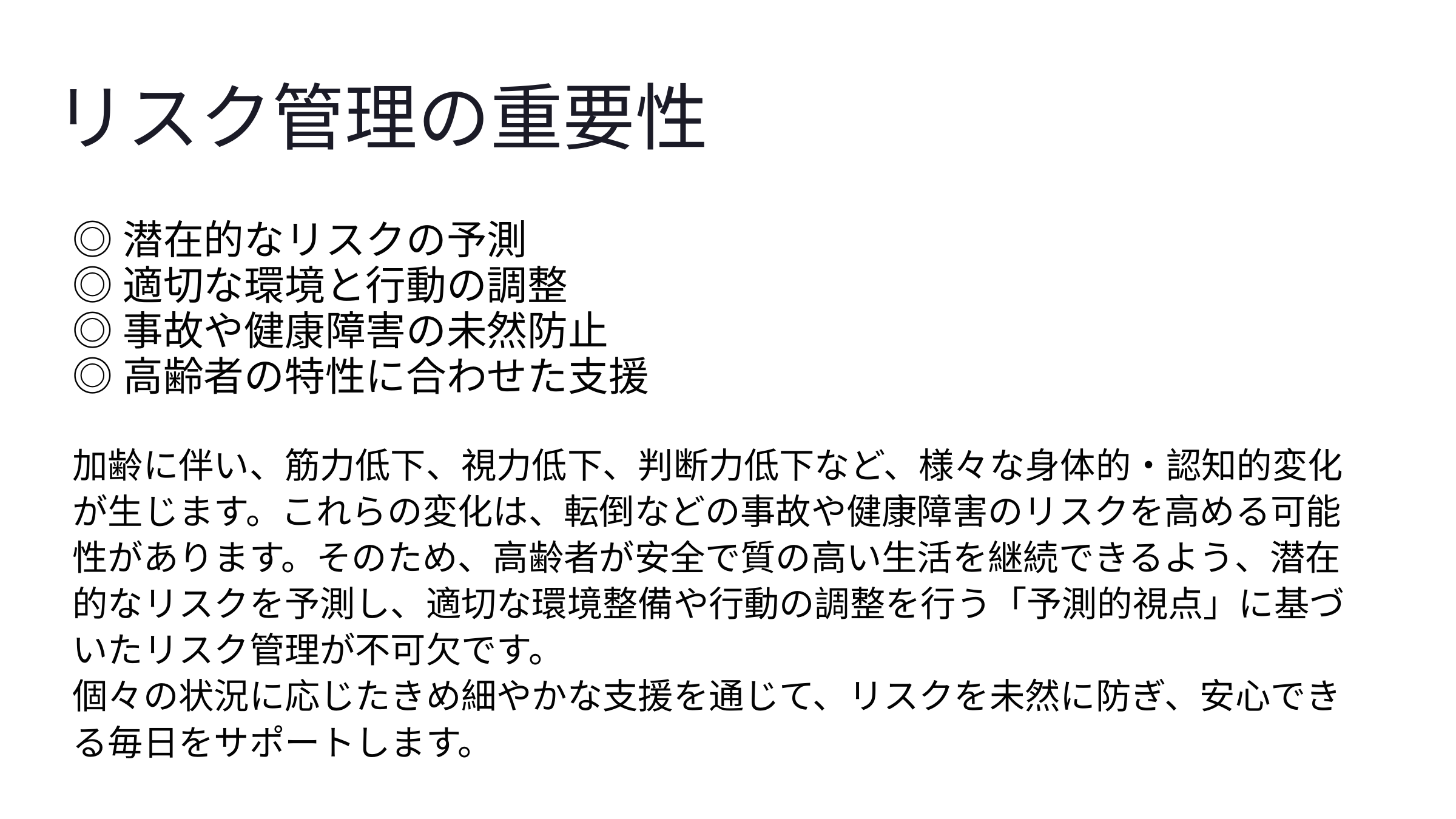

リスク管理の重要性
◎潜在的なリスクの予測
◎適切な環境と行動の調整
◎事故や健康障害の未然防止
◎高齢者の特性に合わせた支援

加齢に伴い、筋力低下、視力低下、判断力低下など、様々な身体的・認知的変化が生じます。これらの変化は、転倒などの事故や健康障害のリスクを高める可能性があります。そのため、高齢者が安全で質の高い生活を継続できるよう、潜在的なリスクを予測し、適切な環境整備や行動の調整を行う「予測的視点」に基づいたリスク管理が不可欠です。
個々の状況に応じたきめ細やかな支援を通じて、リスクを未然に防ぎ、安心できる毎日をサポートします。